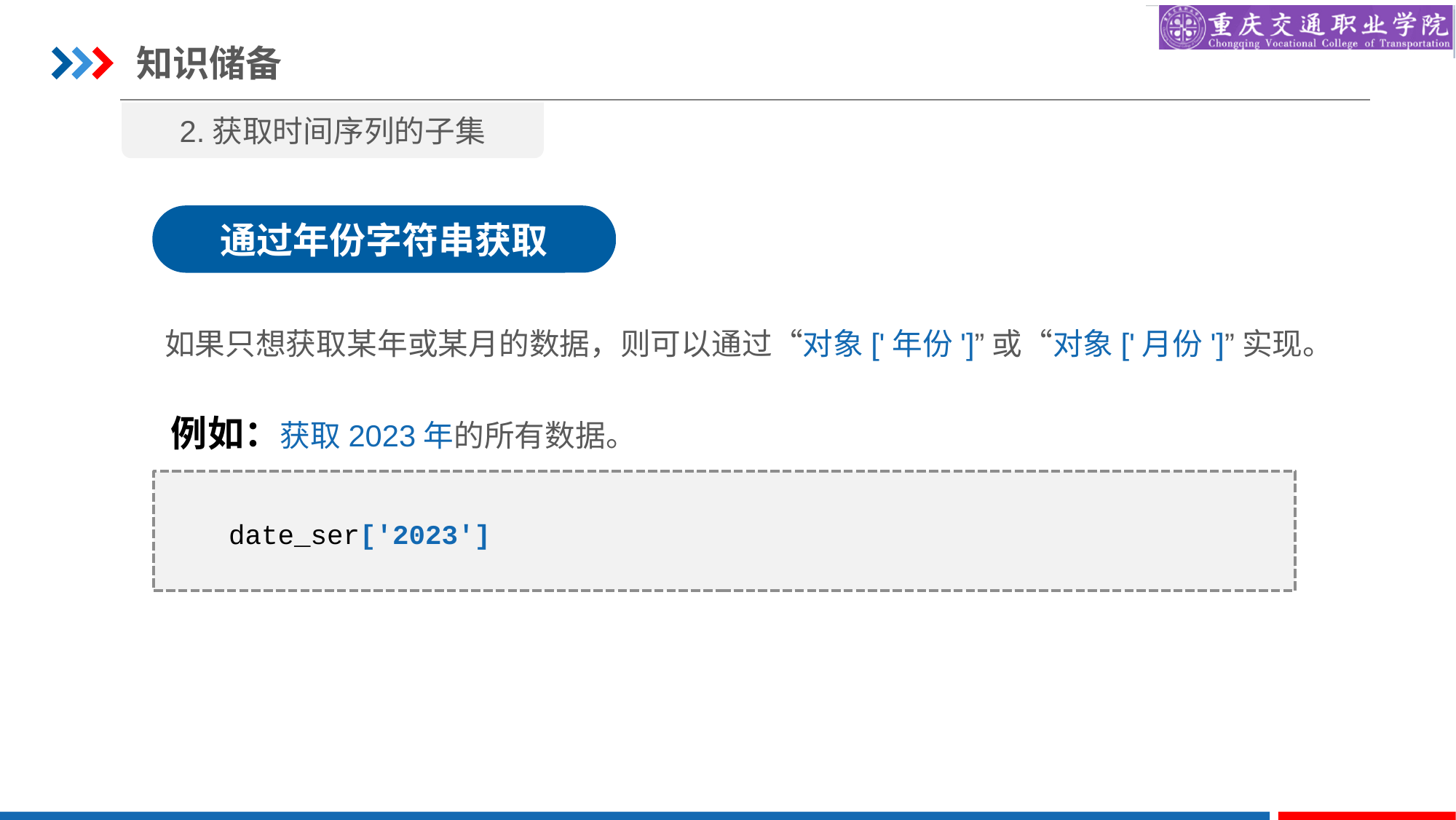

知识储备

2.获取时间序列的子集
通过年份字符串获取
如果只想获取某年或某月的数据，则可以通过“对象['年份']”或“对象['月份']”实现。
例如：获取2023年的所有数据。

date_ser['2023']